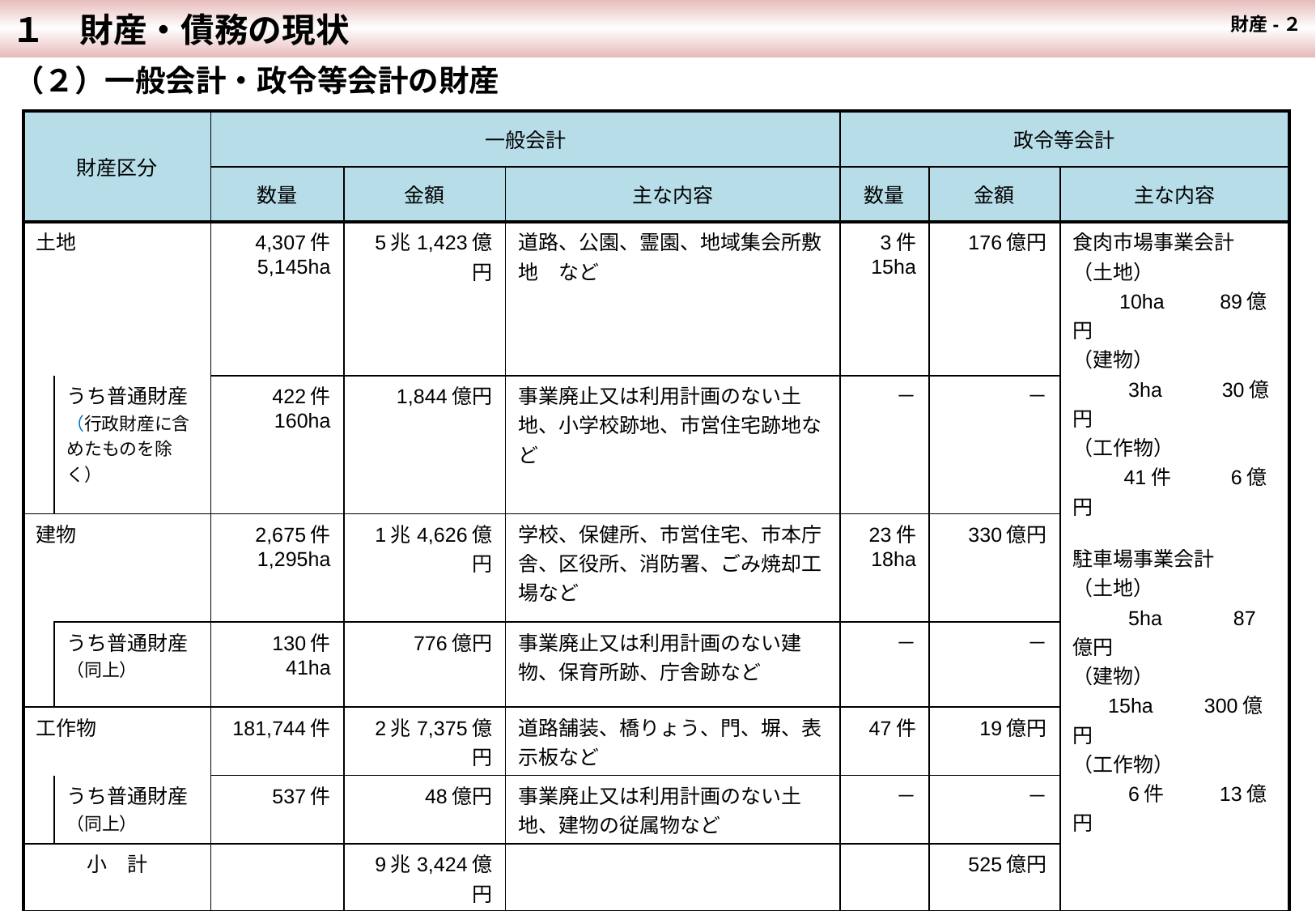

１　財産・債務の現状
財産-２
（２）一般会計・政令等会計の財産
| 財産区分 |  | 一般会計 |  |  | 政令等会計 |  |  |
| --- | --- | --- | --- | --- | --- | --- | --- |
|  |  | 数量 | 金額 | 主な内容 | 数量 | 金額 | 主な内容 |
| 土地 |  | 4,307件 5,145ha | 5兆1,423億円 | 道路、公園、霊園、地域集会所敷地　など | 3件 15ha | 176億円 | 食肉市場事業会計 （土地） 　　10ha　 　89億円 （建物） 　 　3ha　 　30億円 （工作物） 　　 41件　 　 6億円 駐車場事業会計 （土地） 　 　5ha　　　87億円 （建物） 　 15ha　　300億円 （工作物） 　　 6件　 　13億円 |
|  | うち普通財産 （行政財産に含めたものを除く） | 422件 160ha | 1,844億円 | 事業廃止又は利用計画のない土地、小学校跡地、市営住宅跡地など | － | － |  |
| 建物 |  | 2,675件 1,295ha | 1兆4,626億円 | 学校、保健所、市営住宅、市本庁舎、区役所、消防署、ごみ焼却工場など | 23件 18ha | 330億円 |  |
|  | うち普通財産 （同上） | 130件 41ha | 776億円 | 事業廃止又は利用計画のない建物、保育所跡、庁舎跡など | － | － |  |
| 工作物 |  | 181,744件 | 2兆7,375億円 | 道路舗装、橋りょう、門、塀、表示板など | 47件 | 19億円 |  |
|  | うち普通財産 （同上） | 537件 | 48億円 | 事業廃止又は利用計画のない土地、建物の従属物など | － | － |  |
| 小　計 |  |  | 9兆3,424億円 |  |  | 525億円 |  |